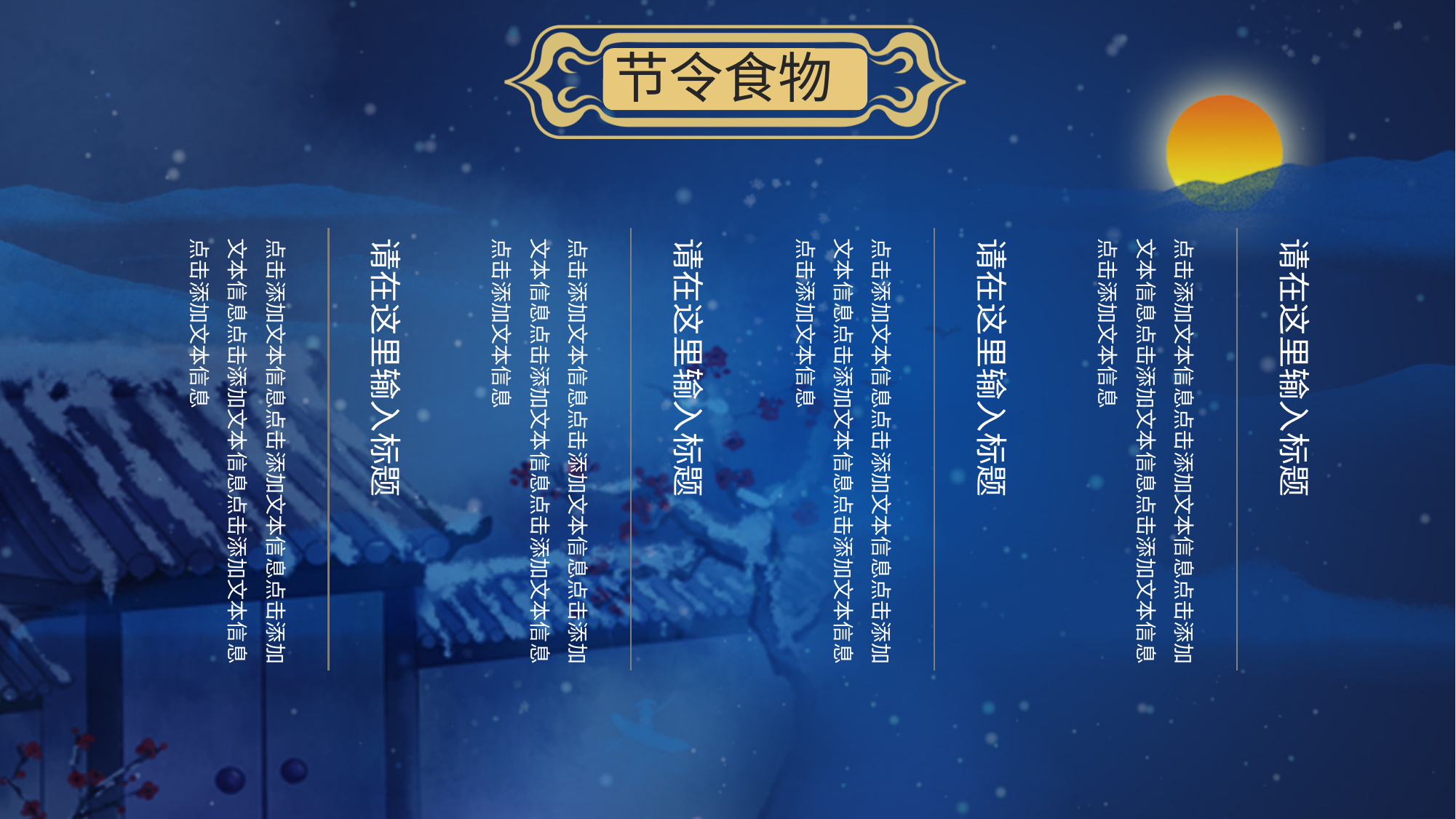

节令食物
请在这里输入标题
点击添加文本信息点击添加文本信息点击添加文本信息点击添加文本信息点击添加文本信息点击添加文本信息
请在这里输入标题
点击添加文本信息点击添加文本信息点击添加文本信息点击添加文本信息点击添加文本信息点击添加文本信息
请在这里输入标题
点击添加文本信息点击添加文本信息点击添加文本信息点击添加文本信息点击添加文本信息点击添加文本信息
请在这里输入标题
点击添加文本信息点击添加文本信息点击添加文本信息点击添加文本信息点击添加文本信息点击添加文本信息